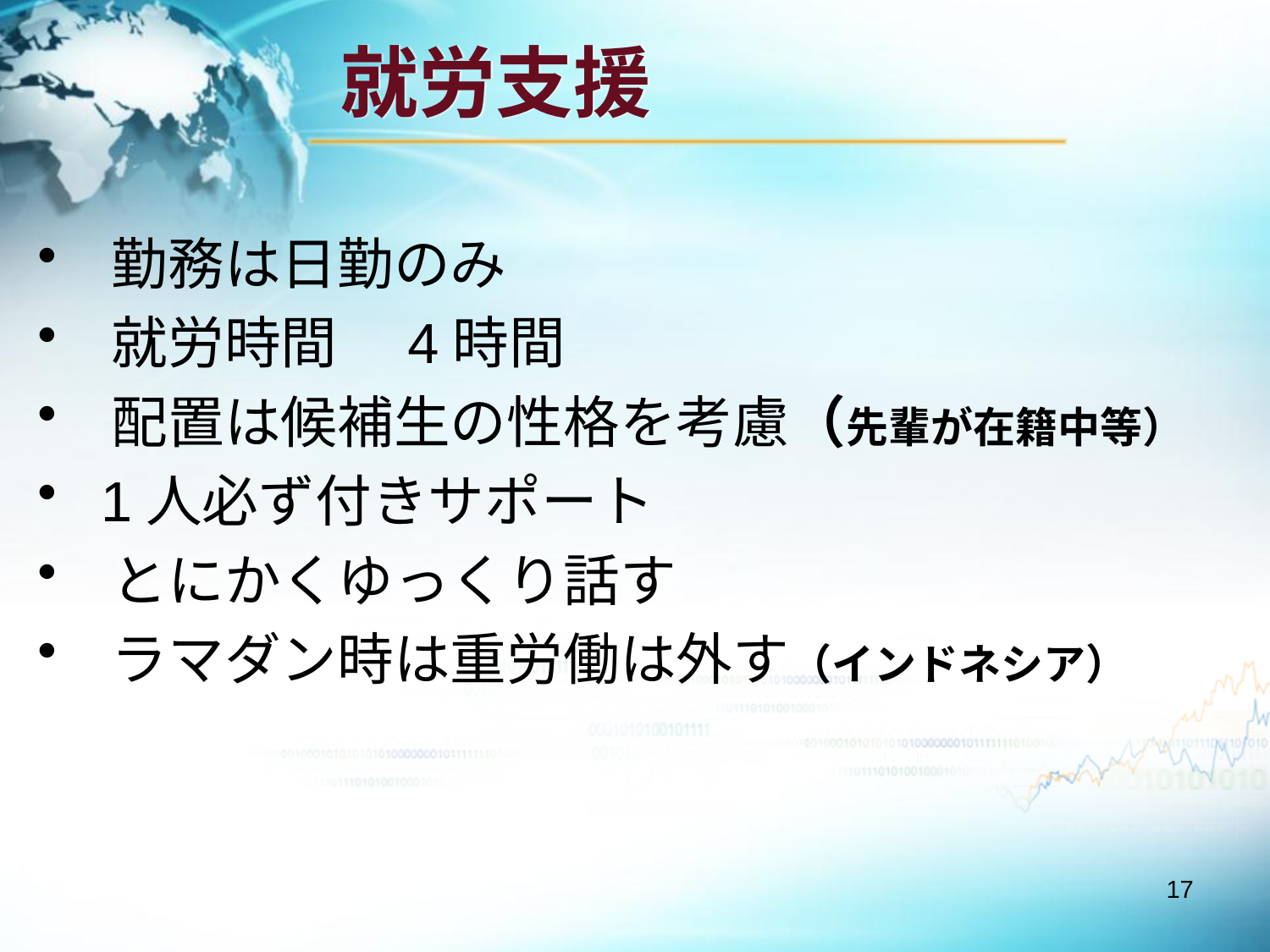

# 就労支援
 勤務は日勤のみ
 就労時間　4時間
 配置は候補生の性格を考慮（先輩が在籍中等）
 1人必ず付きサポート
 とにかくゆっくり話す
 ラマダン時は重労働は外す（インドネシア）

17